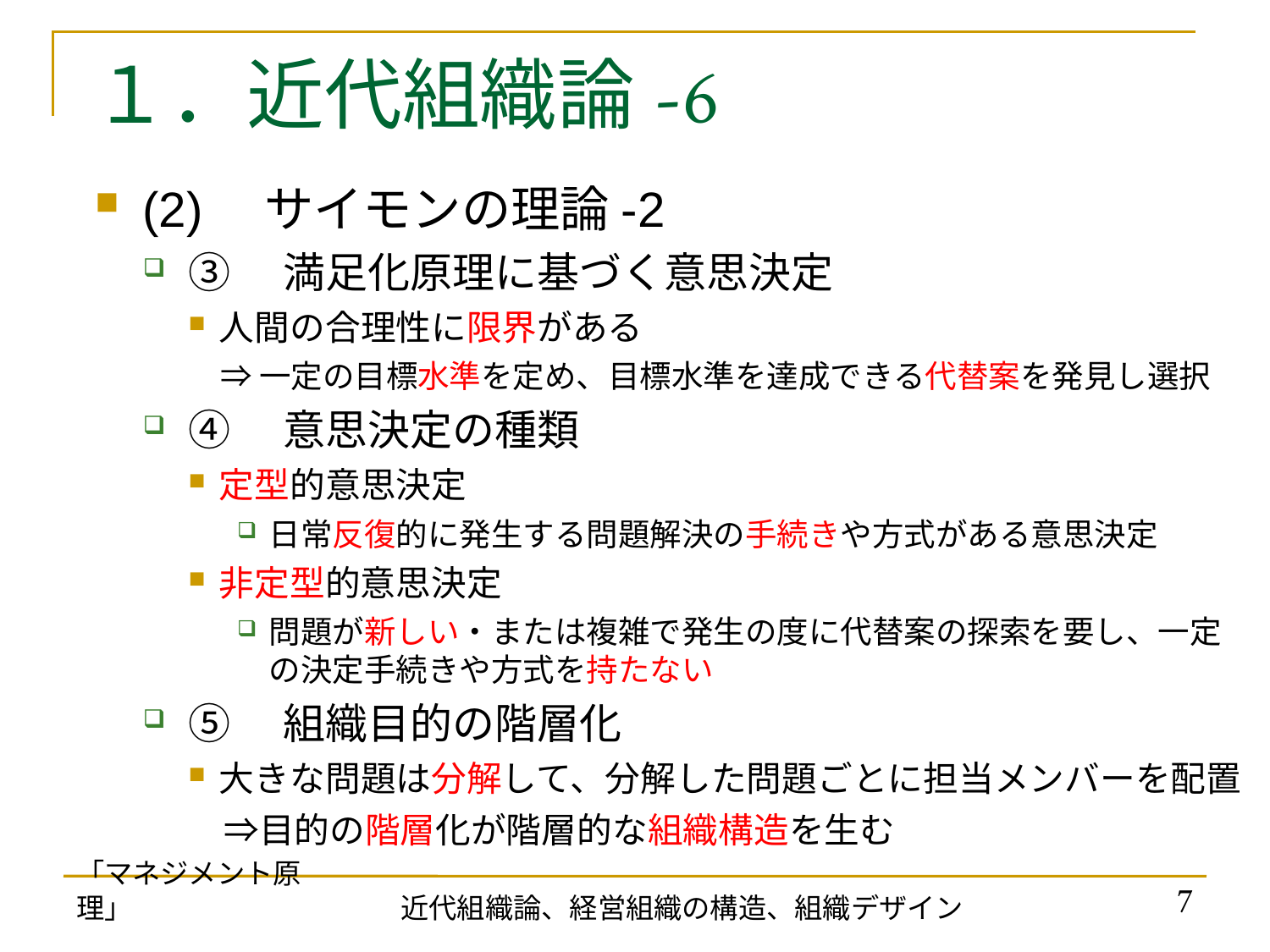

# １．近代組織論-6
(2)　サイモンの理論-2
③　満足化原理に基づく意思決定
人間の合理性に限界がある
　⇒ 一定の目標水準を定め、目標水準を達成できる代替案を発見し選択
④　意思決定の種類
定型的意思決定
日常反復的に発生する問題解決の手続きや方式がある意思決定
非定型的意思決定
問題が新しい・または複雑で発生の度に代替案の探索を要し、一定
の決定手続きや方式を持たない
⑤　組織目的の階層化
大きな問題は分解して、分解した問題ごとに担当メンバーを配置
　⇒目的の階層化が階層的な組織構造を生む
「マネジメント原理」
7
近代組織論、経営組織の構造、組織デザイン